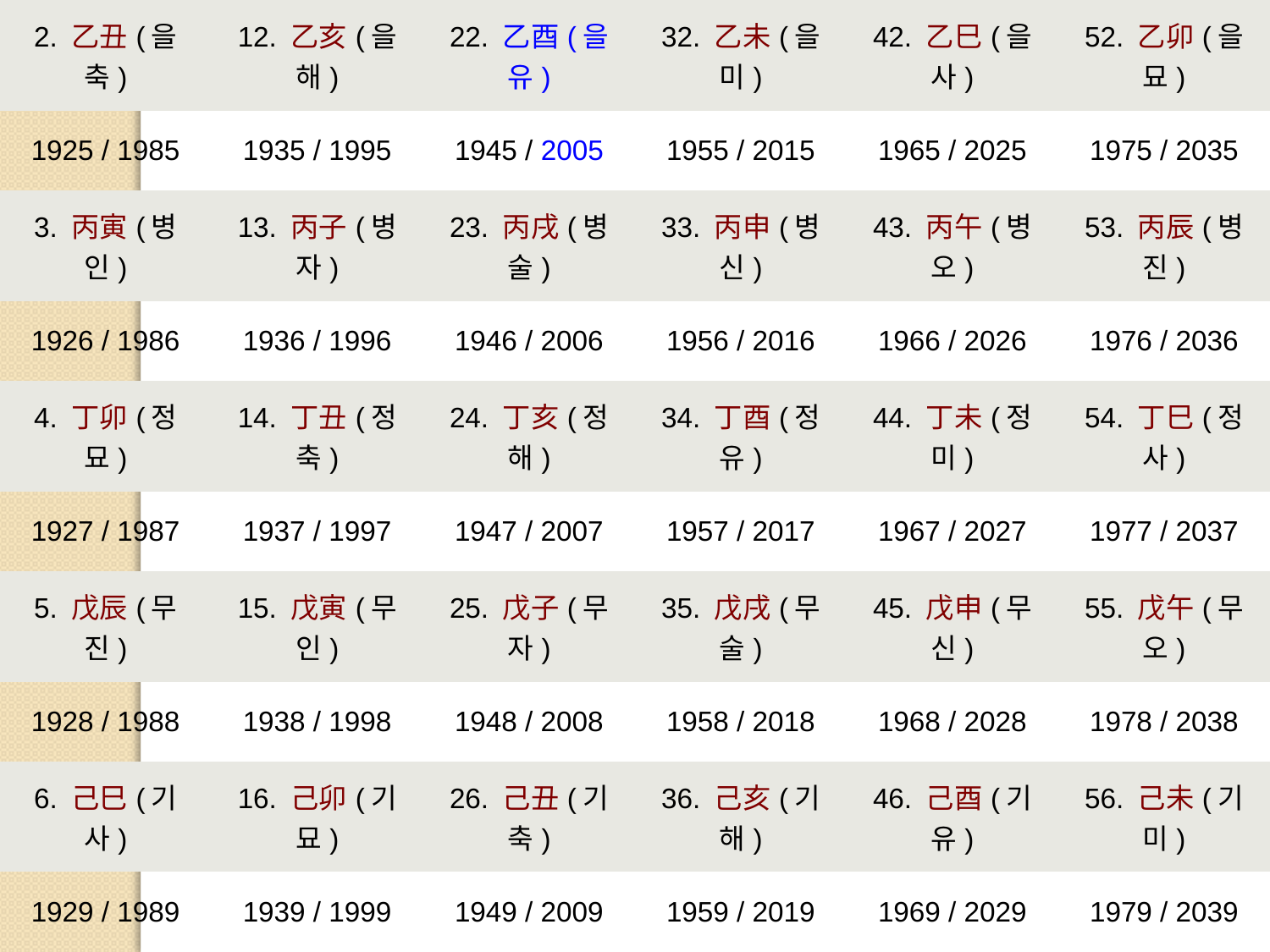

| 2. 乙丑(을축) | 12. 乙亥(을해) | 22. 乙酉(을유) | 32. 乙未(을미) | 42. 乙巳(을사) | 52. 乙卯(을묘) |
| --- | --- | --- | --- | --- | --- |
| 1925 / 1985 | 1935 / 1995 | 1945 / 2005 | 1955 / 2015 | 1965 / 2025 | 1975 / 2035 |
| 3. 丙寅(병인) | 13. 丙子(병자) | 23. 丙戌(병술) | 33. 丙申(병신) | 43. 丙午(병오) | 53. 丙辰(병진) |
| 1926 / 1986 | 1936 / 1996 | 1946 / 2006 | 1956 / 2016 | 1966 / 2026 | 1976 / 2036 |
| 4. 丁卯(정묘) | 14. 丁丑(정축) | 24. 丁亥(정해) | 34. 丁酉(정유) | 44. 丁未(정미) | 54. 丁巳(정사) |
| 1927 / 1987 | 1937 / 1997 | 1947 / 2007 | 1957 / 2017 | 1967 / 2027 | 1977 / 2037 |
| 5. 戊辰(무진) | 15. 戊寅(무인) | 25. 戊子(무자) | 35. 戊戌(무술) | 45. 戊申(무신) | 55. 戊午(무오) |
| 1928 / 1988 | 1938 / 1998 | 1948 / 2008 | 1958 / 2018 | 1968 / 2028 | 1978 / 2038 |
| 6. 己巳(기사) | 16. 己卯(기묘) | 26. 己丑(기축) | 36. 己亥(기해) | 46. 己酉(기유) | 56. 己未(기미) |
| 1929 / 1989 | 1939 / 1999 | 1949 / 2009 | 1959 / 2019 | 1969 / 2029 | 1979 / 2039 |